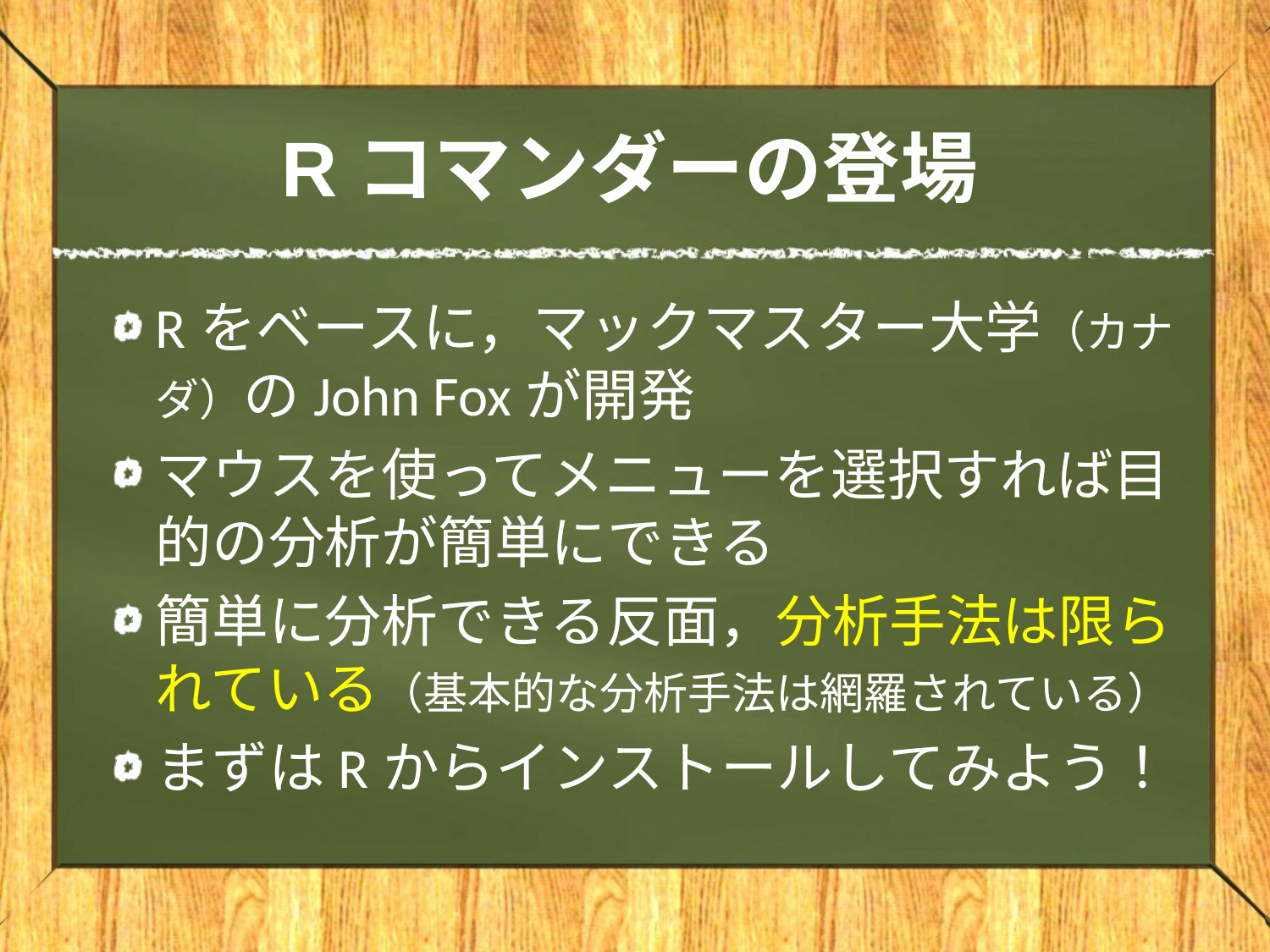

# Rコマンダーの登場
Rをベースに，マックマスター大学（カナダ）のJohn Foxが開発
マウスを使ってメニューを選択すれば目的の分析が簡単にできる
簡単に分析できる反面，分析手法は限られている（基本的な分析手法は網羅されている）
まずはRからインストールしてみよう！